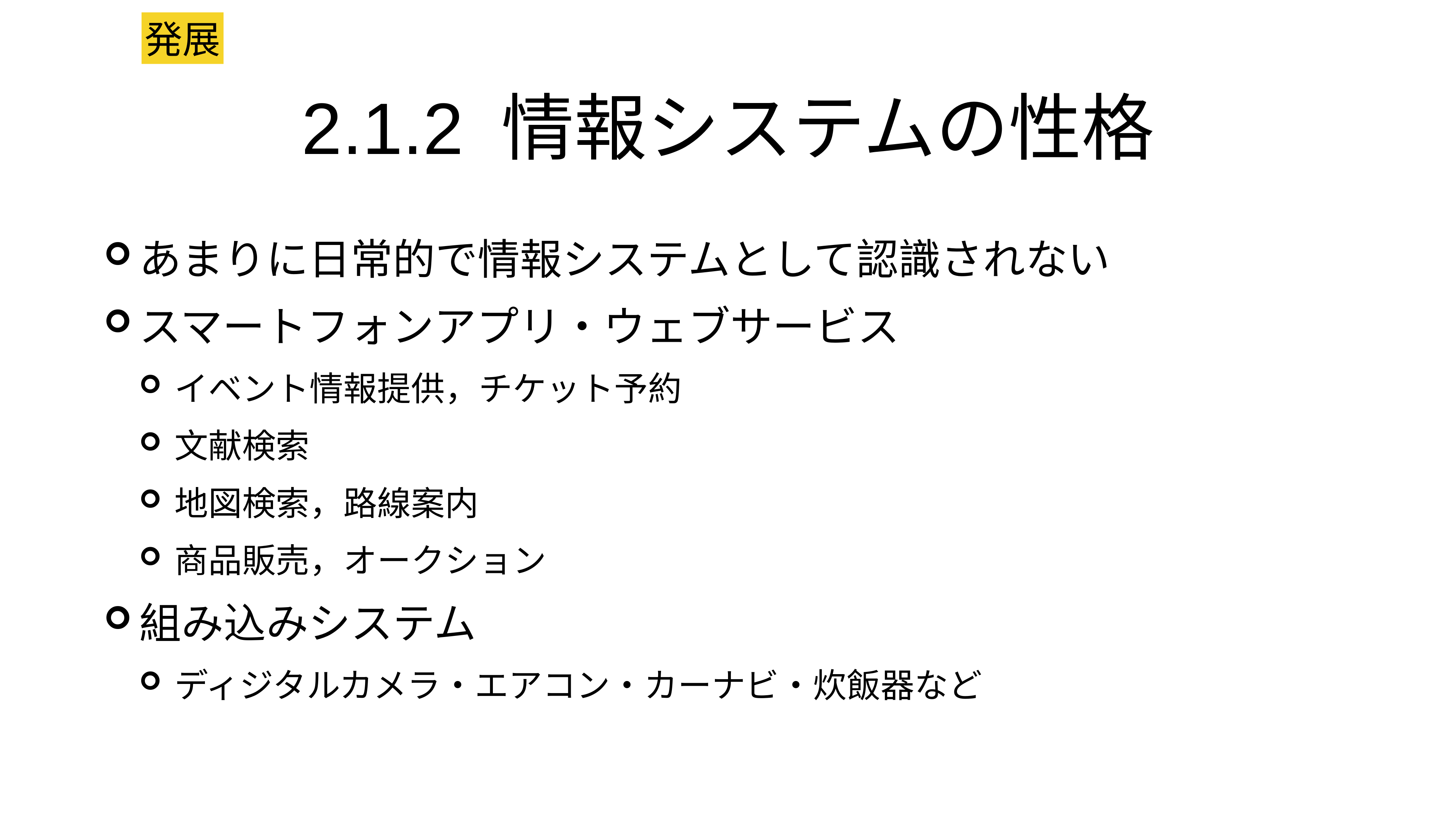

発展
# 2.1.2 情報システムの性格
あまりに日常的で情報システムとして認識されない
スマートフォンアプリ・ウェブサービス
イベント情報提供，チケット予約
文献検索
地図検索，路線案内
商品販売，オークション
組み込みシステム
ディジタルカメラ・エアコン・カーナビ・炊飯器など